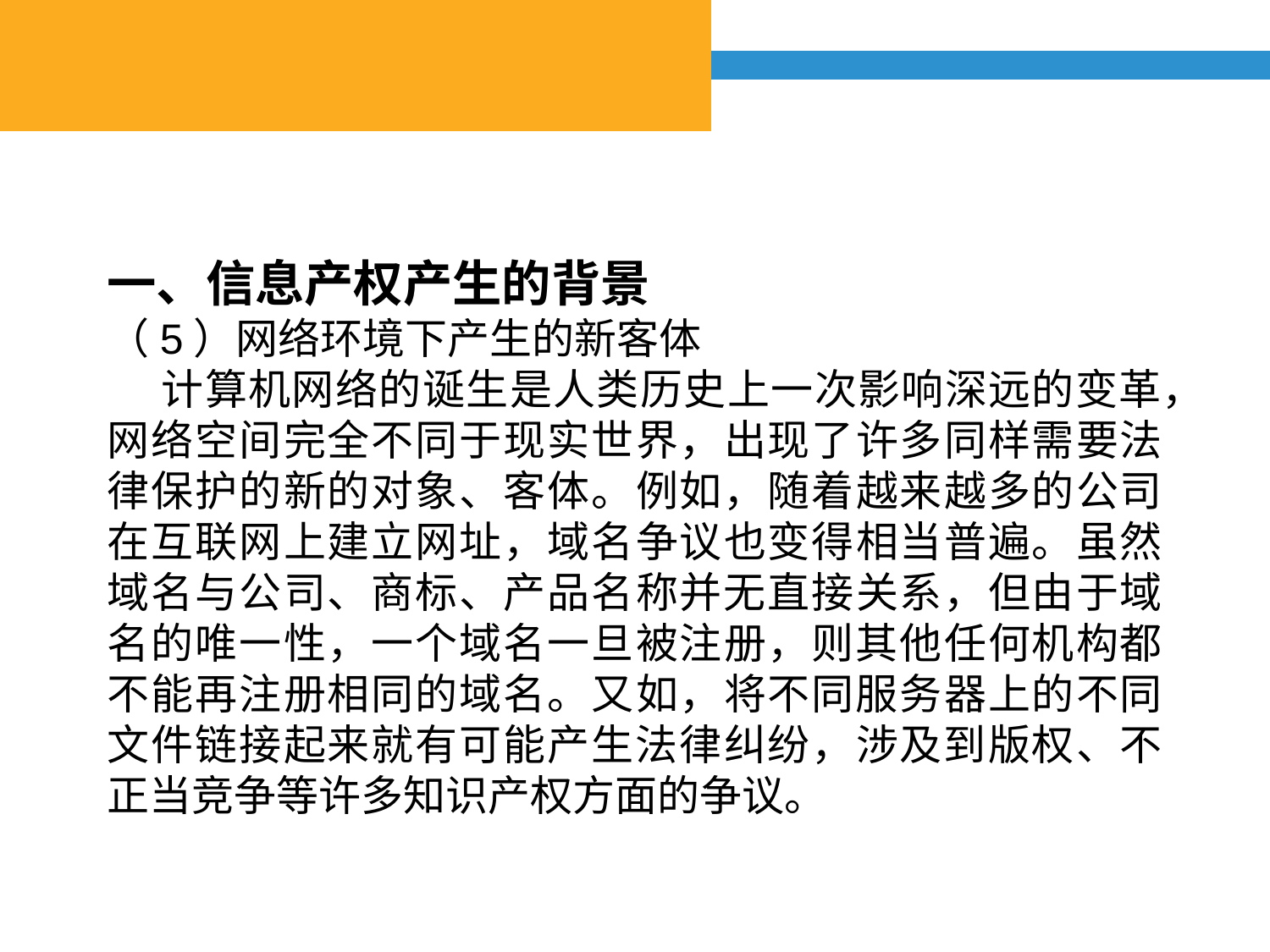

一、信息产权产生的背景
（5）网络环境下产生的新客体
    计算机网络的诞生是人类历史上一次影响深远的变革，网络空间完全不同于现实世界，出现了许多同样需要法律保护的新的对象、客体。例如，随着越来越多的公司在互联网上建立网址，域名争议也变得相当普遍。虽然域名与公司、商标、产品名称并无直接关系，但由于域名的唯一性，一个域名一旦被注册，则其他任何机构都不能再注册相同的域名。又如，将不同服务器上的不同文件链接起来就有可能产生法律纠纷，涉及到版权、不正当竞争等许多知识产权方面的争议。